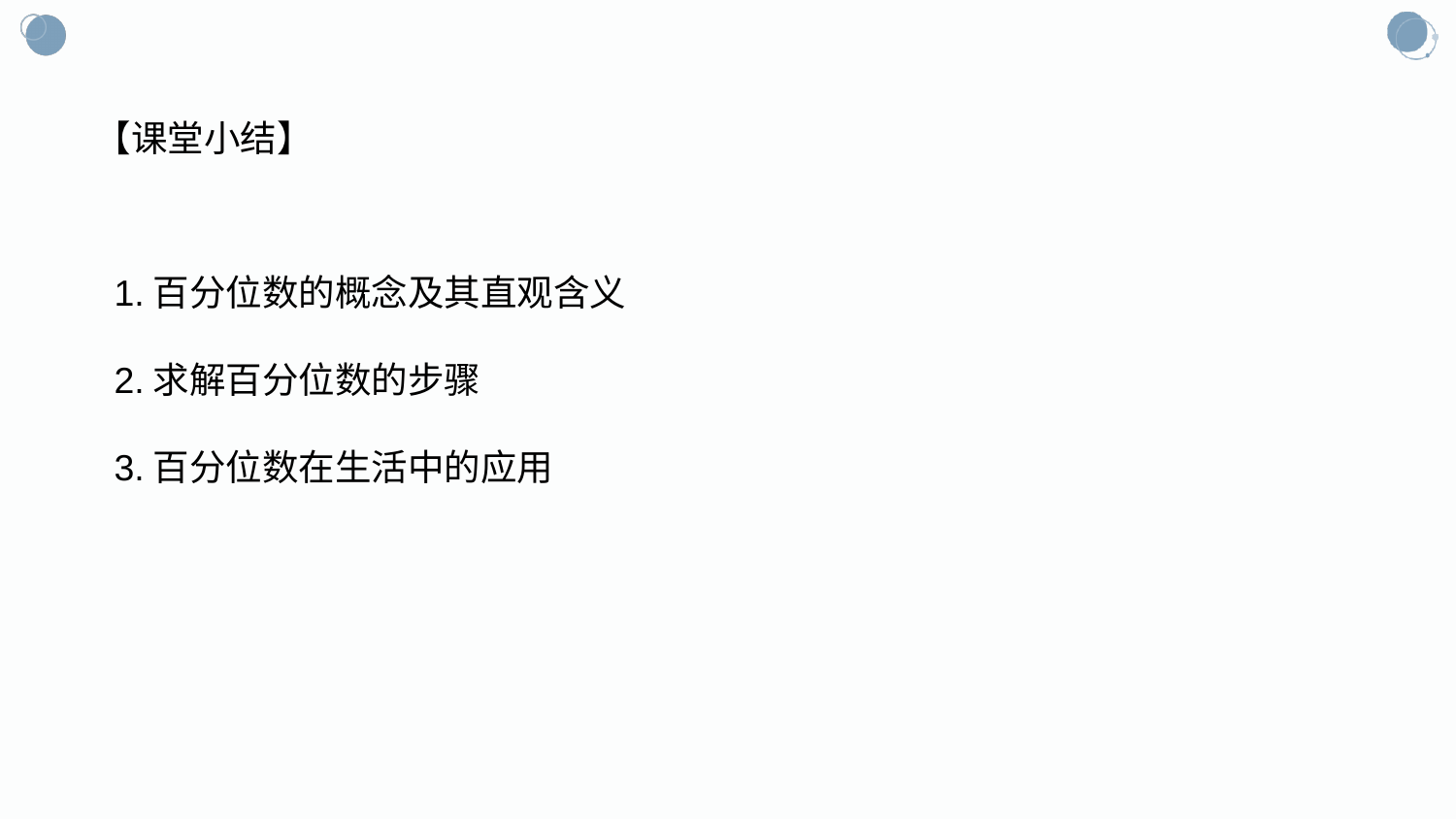

【课堂小结】
1.百分位数的概念及其直观含义

2.求解百分位数的步骤

3.百分位数在生活中的应用